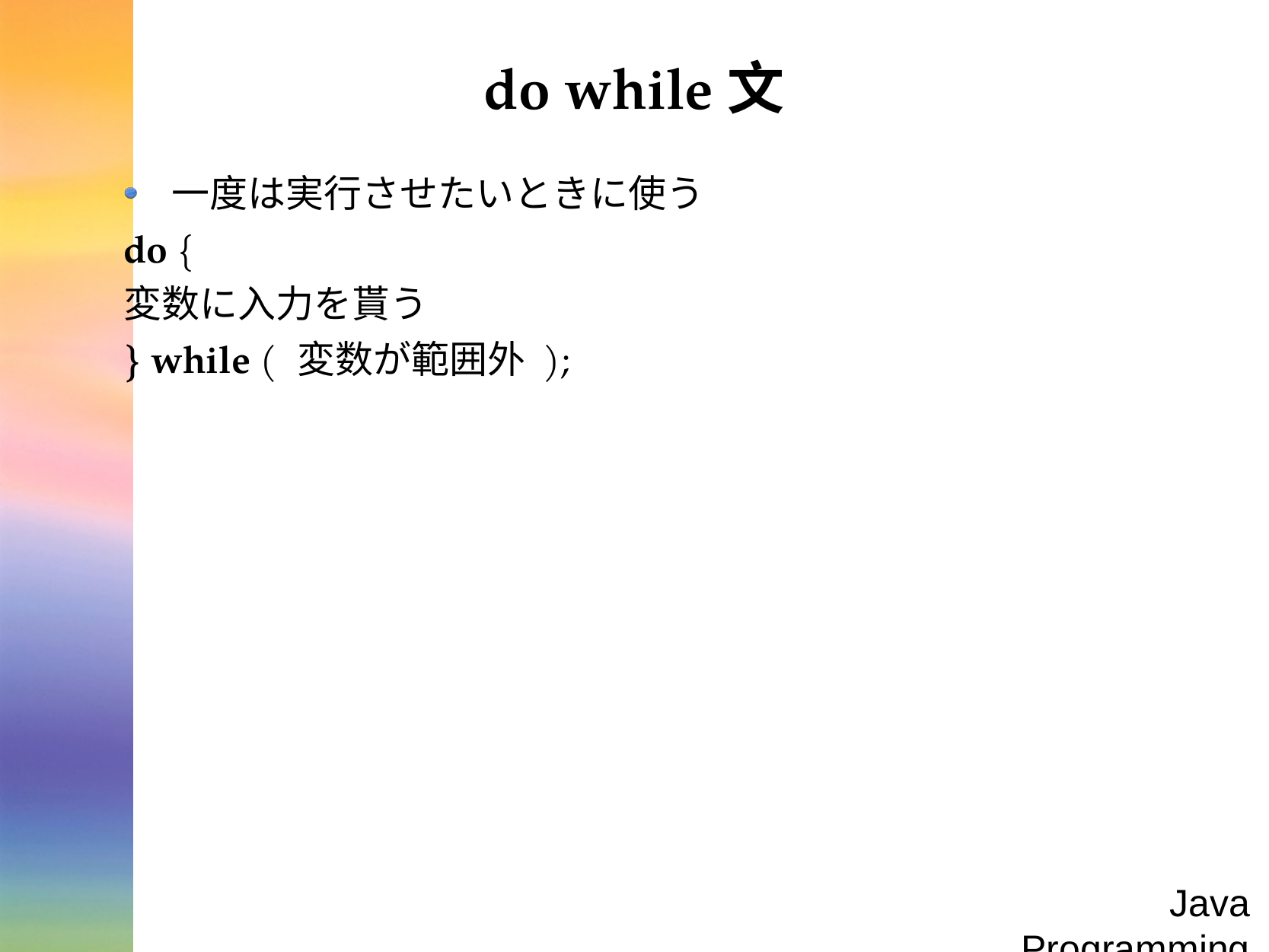

# do while文
一度は実行させたいときに使う
do {
変数に入力を貰う
} while ( 変数が範囲外 );